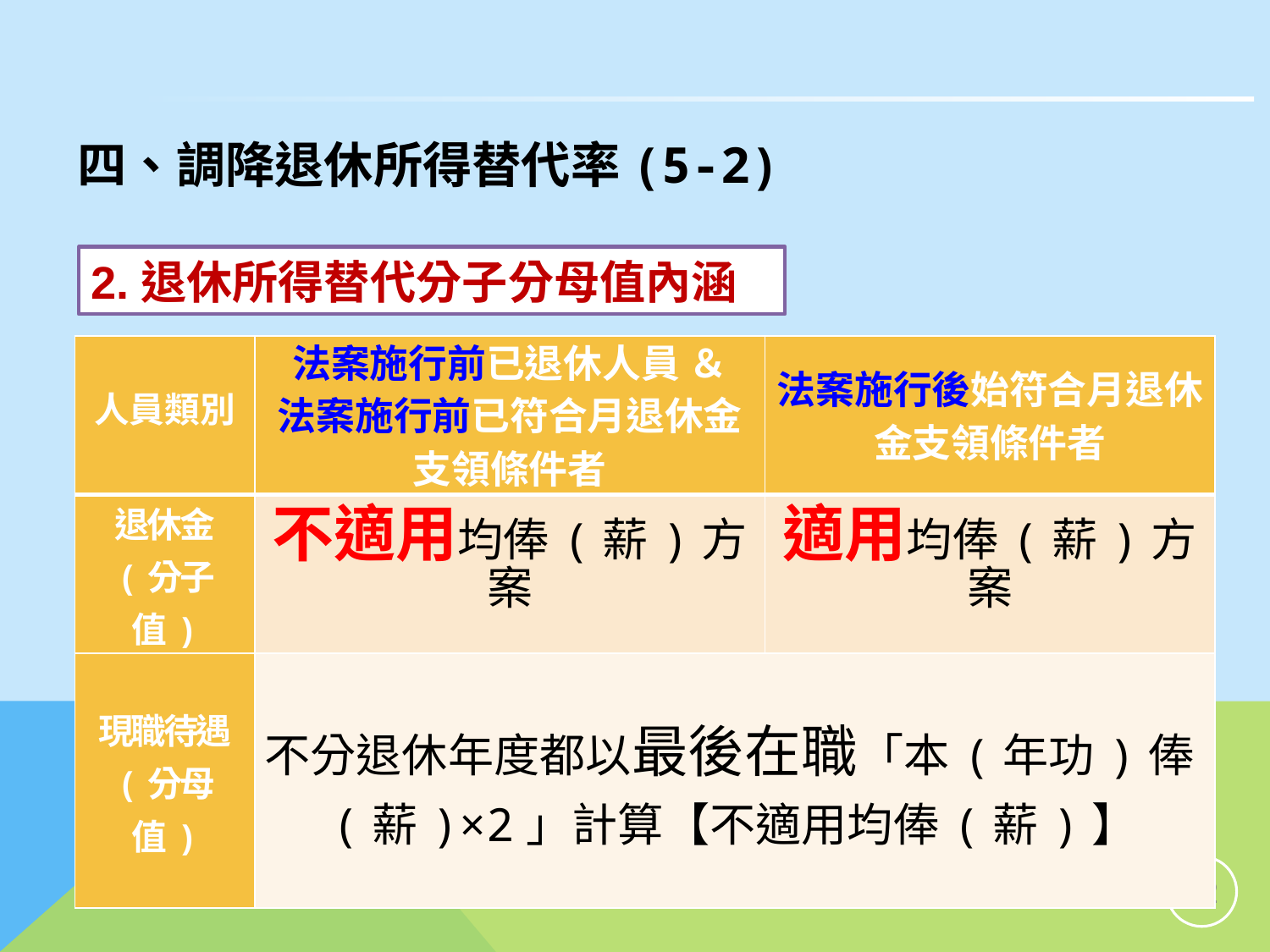

# 四、調降退休所得替代率(5-2)
2.退休所得替代分子分母值內涵
| 人員類別 | 法案施行前已退休人員 ＆ 法案施行前已符合月退休金支領條件者 | 法案施行後始符合月退休金支領條件者 |
| --- | --- | --- |
| 退休金 (分子值) | 不適用均俸(薪)方案 | 適用均俸(薪)方案 |
| 現職待遇 (分母值) | 不分退休年度都以最後在職「本(年功)俸(薪)×2」計算【不適用均俸(薪)】 |  |
22